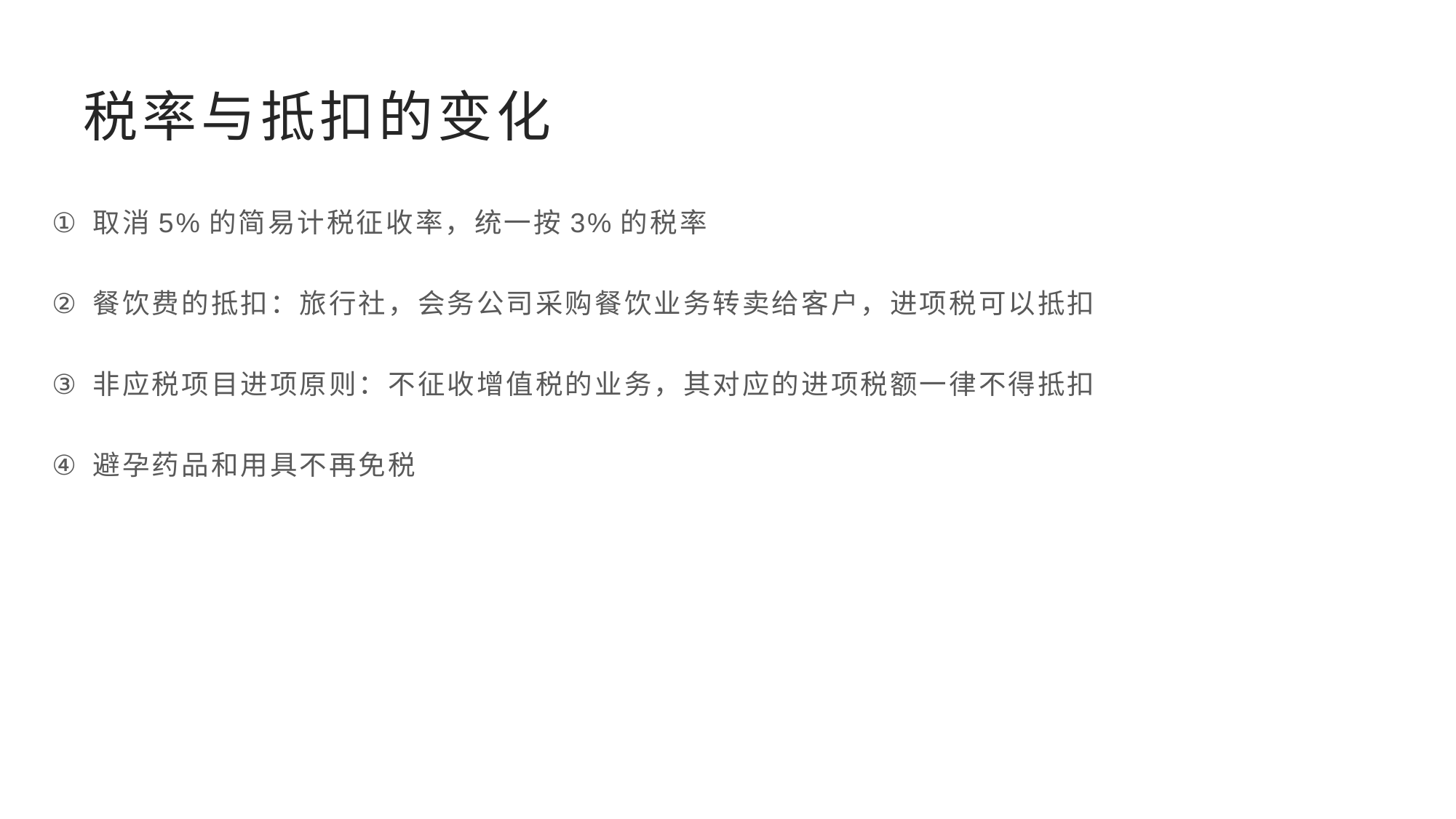

# 税率与抵扣的变化
取消5%的简易计税征收率，统一按3%的税率
餐饮费的抵扣：旅行社，会务公司采购餐饮业务转卖给客户，进项税可以抵扣
非应税项目进项原则：不征收增值税的业务，其对应的进项税额一律不得抵扣
避孕药品和用具不再免税